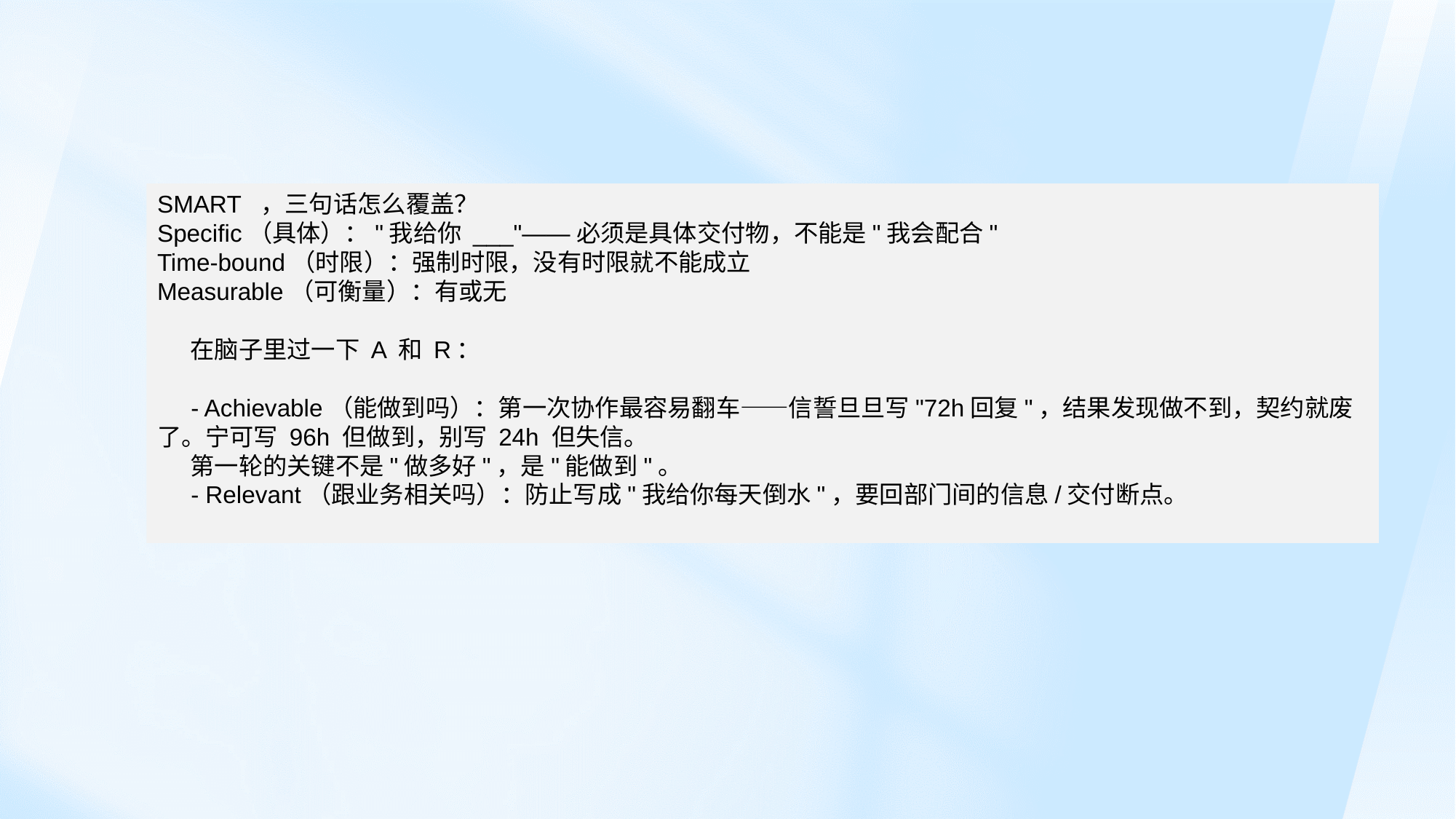

SMART  ，三句话怎么覆盖？
Specific（具体）："我给你 ___"——必须是具体交付物，不能是"我会配合"
Time-bound（时限）：强制时限，没有时限就不能成立
Measurable（可衡量）：有或无

     在脑子里过一下 A 和 R：

     - Achievable（能做到吗）：第一次协作最容易翻车——信誓旦旦写"72h回复"，结果发现做不到，契约就废了。宁可写 96h 但做到，别写 24h 但失信。
     第一轮的关键不是"做多好"，是"能做到"。
     - Relevant（跟业务相关吗）：防止写成"我给你每天倒水"，要回部门间的信息/交付断点。